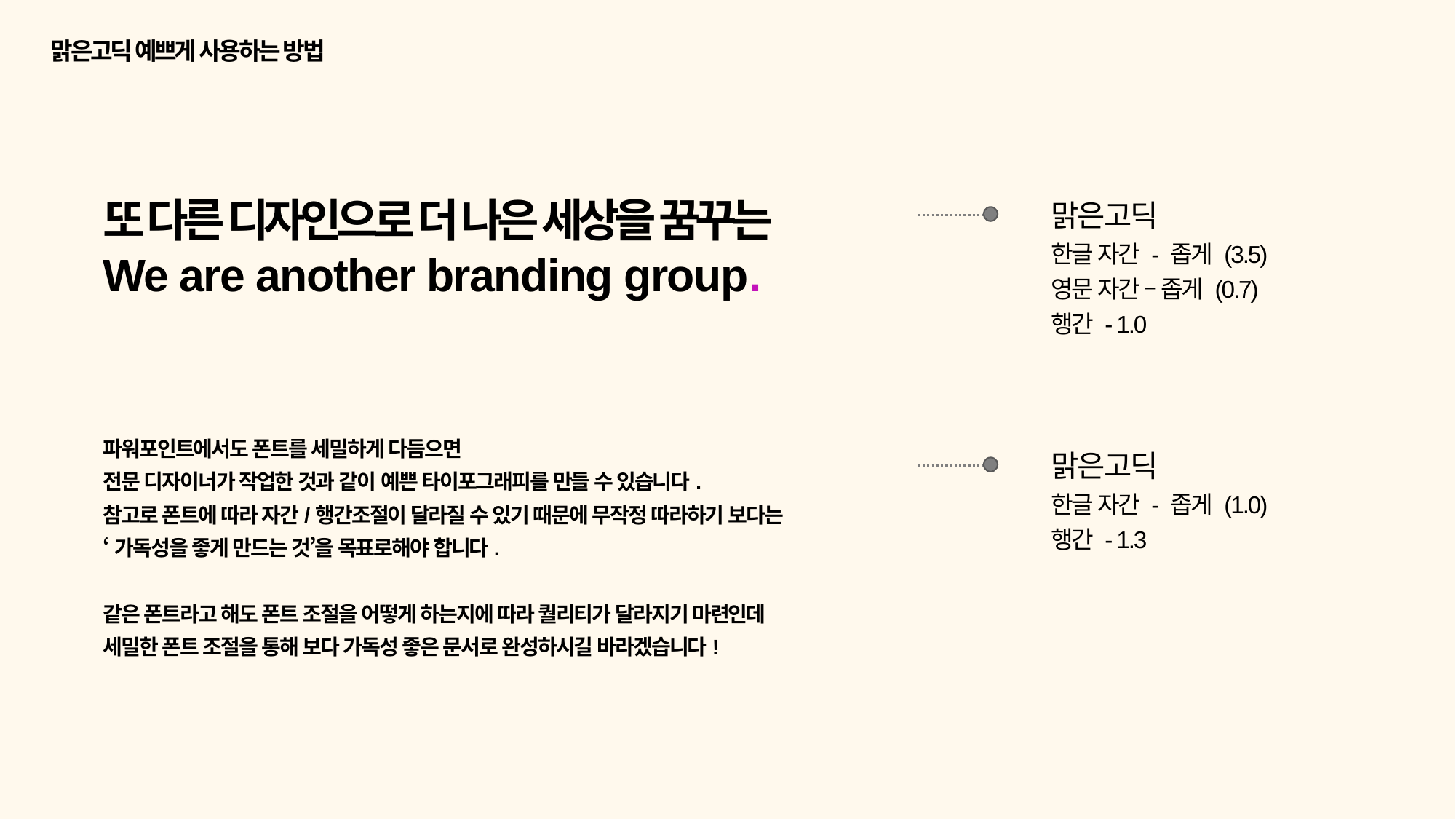

맑은고딕 예쁘게 사용하는 방법
맑은고딕
한글 자간 - 좁게 (3.5)
영문 자간 – 좁게 (0.7)
행간 - 1.0
또 다른 디자인으로 더 나은 세상을 꿈꾸는
We are another branding group.

파워포인트에서도 폰트를 세밀하게 다듬으면
전문 디자이너가 작업한 것과 같이 예쁜 타이포그래피를 만들 수 있습니다.
참고로 폰트에 따라 자간/행간조절이 달라질 수 있기 때문에 무작정 따라하기 보다는
‘가독성을 좋게 만드는 것’을 목표로해야 합니다.

같은 폰트라고 해도 폰트 조절을 어떻게 하는지에 따라 퀄리티가 달라지기 마련인데
세밀한 폰트 조절을 통해 보다 가독성 좋은 문서로 완성하시길 바라겠습니다!
맑은고딕
한글 자간 - 좁게 (1.0)
행간 - 1.3